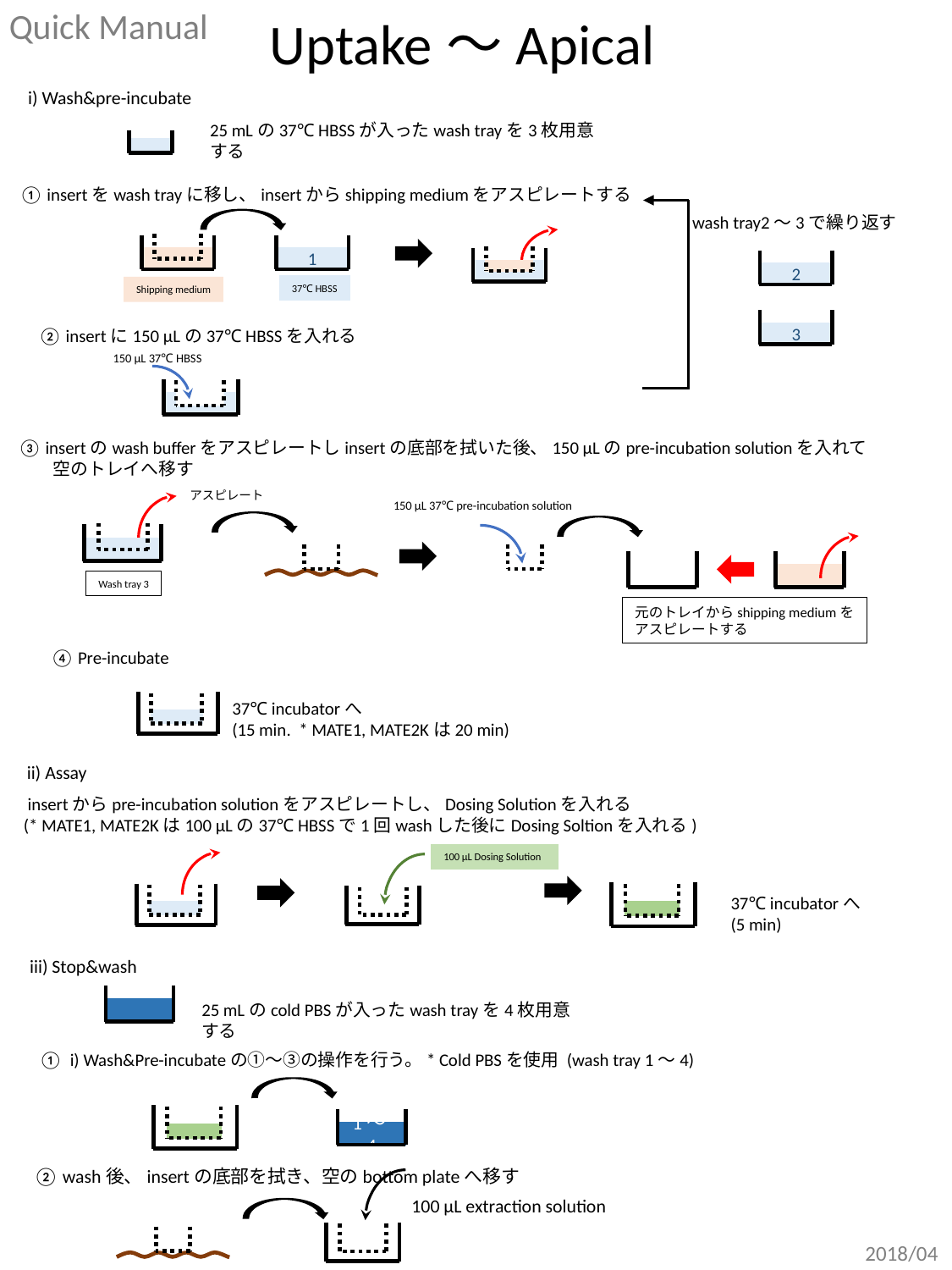

Quick Manual
Uptake～Apical
i) Wash&pre-incubate
25 mLの37℃ HBSSが入ったwash trayを3枚用意する

① insertをwash trayに移し、insertからshipping mediumをアスピレートする
wash tray2～3で繰り返す
2
3

Shipping medium
1
37℃ HBSS

② insertに150 μLの37℃ HBSSを入れる
150 μL 37℃ HBSS

③ insertのwash bufferをアスピレートしinsertの底部を拭いた後、150 μLのpre-incubation solutionを入れて
　　空のトレイへ移す
 アスピレート
150 μL 37℃ pre-incubation solution

Wash tray 3
元のトレイからshipping mediumを
アスピレートする
④ Pre-incubate
37℃ incubatorへ
(15 min.  * MATE1, MATE2Kは20 min)

ii) Assay
 insertからpre-incubation solutionをアスピレートし、Dosing Solutionを入れる
(* MATE1, MATE2Kは100 μLの37℃ HBSSで1回washした後にDosing Soltionを入れる)
100 μL Dosing Solution

37℃ incubatorへ
(5 min)

iii) Stop&wash

25 mLのcold PBSが入ったwash trayを4枚用意する
①  i) Wash&Pre-incubateの①～③の操作を行う。* Cold PBSを使用 (wash tray 1～4)

1～4
② wash後、insertの底部を拭き、空のbottom plateへ移す

100 μL extraction solution

2018/04